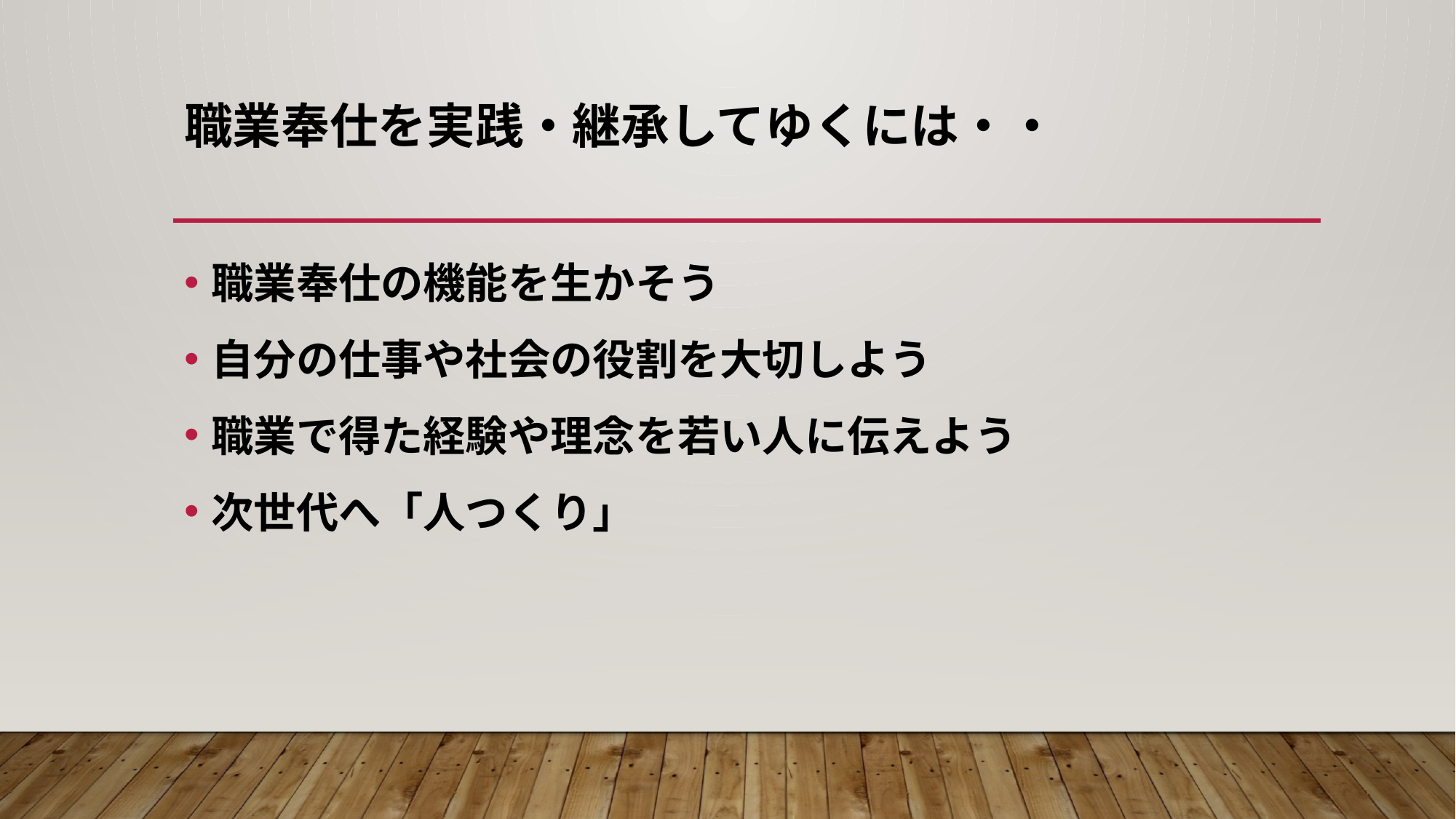

# 職業奉仕を実践・継承してゆくには・・
職業奉仕の機能を生かそう
自分の仕事や社会の役割を大切しよう
職業で得た経験や理念を若い人に伝えよう
次世代へ「人つくり」